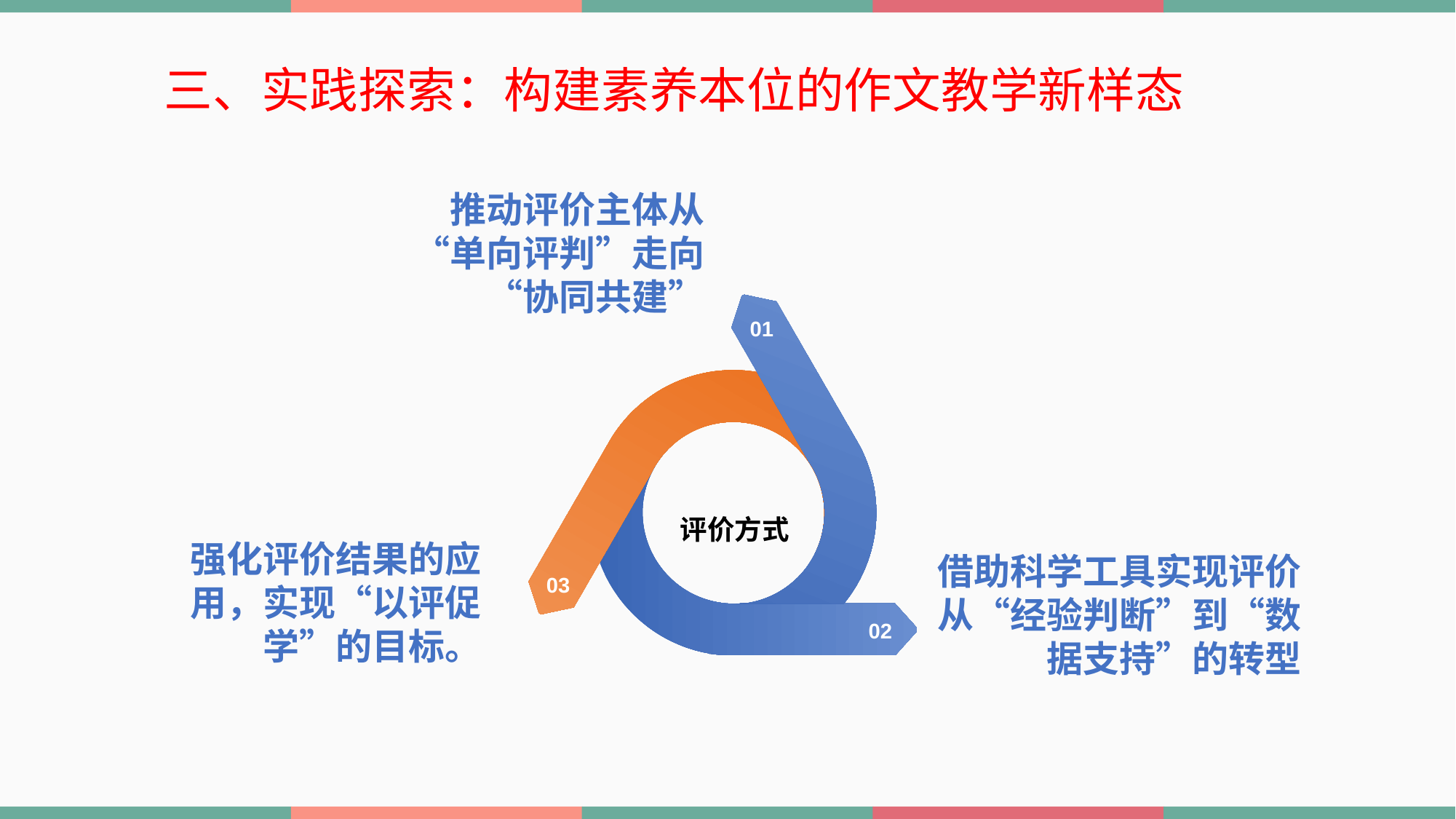

三、实践探索：构建素养本位的作文教学新样态
推动评价主体从“单向评判”走向“协同共建”
01

评价方式
03
强化评价结果的应用，实现“以评促学”的目标。
02
借助科学工具实现评价从“经验判断”到“数据支持”的转型